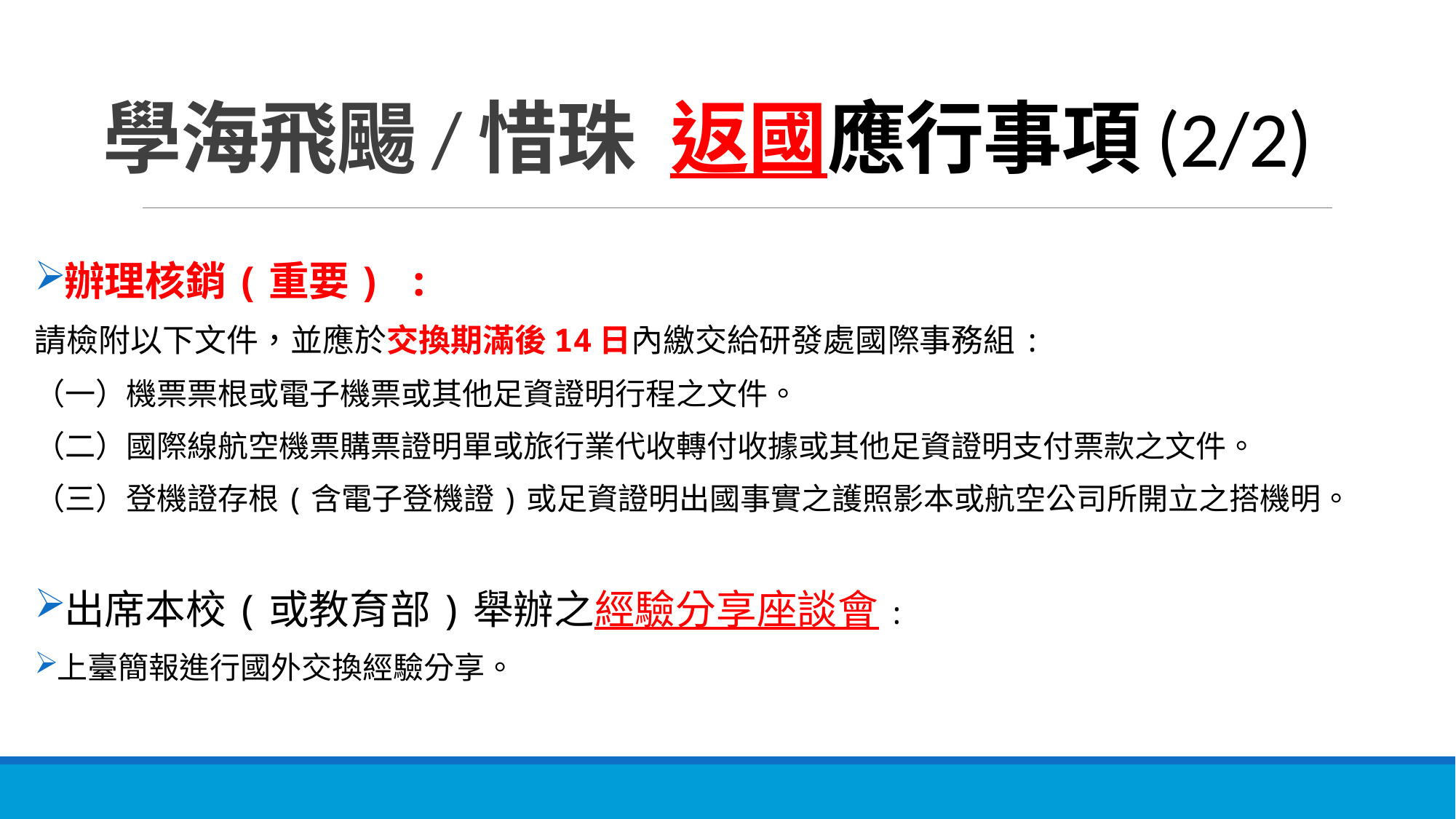

# 學海飛颺/惜珠  返國應行事項(2/2)

辦理核銷(重要) :
請檢附以下文件，並應於交換期滿後14日內繳交給研發處國際事務組:
（一）機票票根或電子機票或其他足資證明行程之文件。
（二）國際線航空機票購票證明單或旅行業代收轉付收據或其他足資證明支付票款之文件。
（三）登機證存根(含電子登機證)或足資證明出國事實之護照影本或航空公司所開立之搭機明。

出席本校(或教育部)舉辦之經驗分享座談會:
上臺簡報進行國外交換經驗分享。